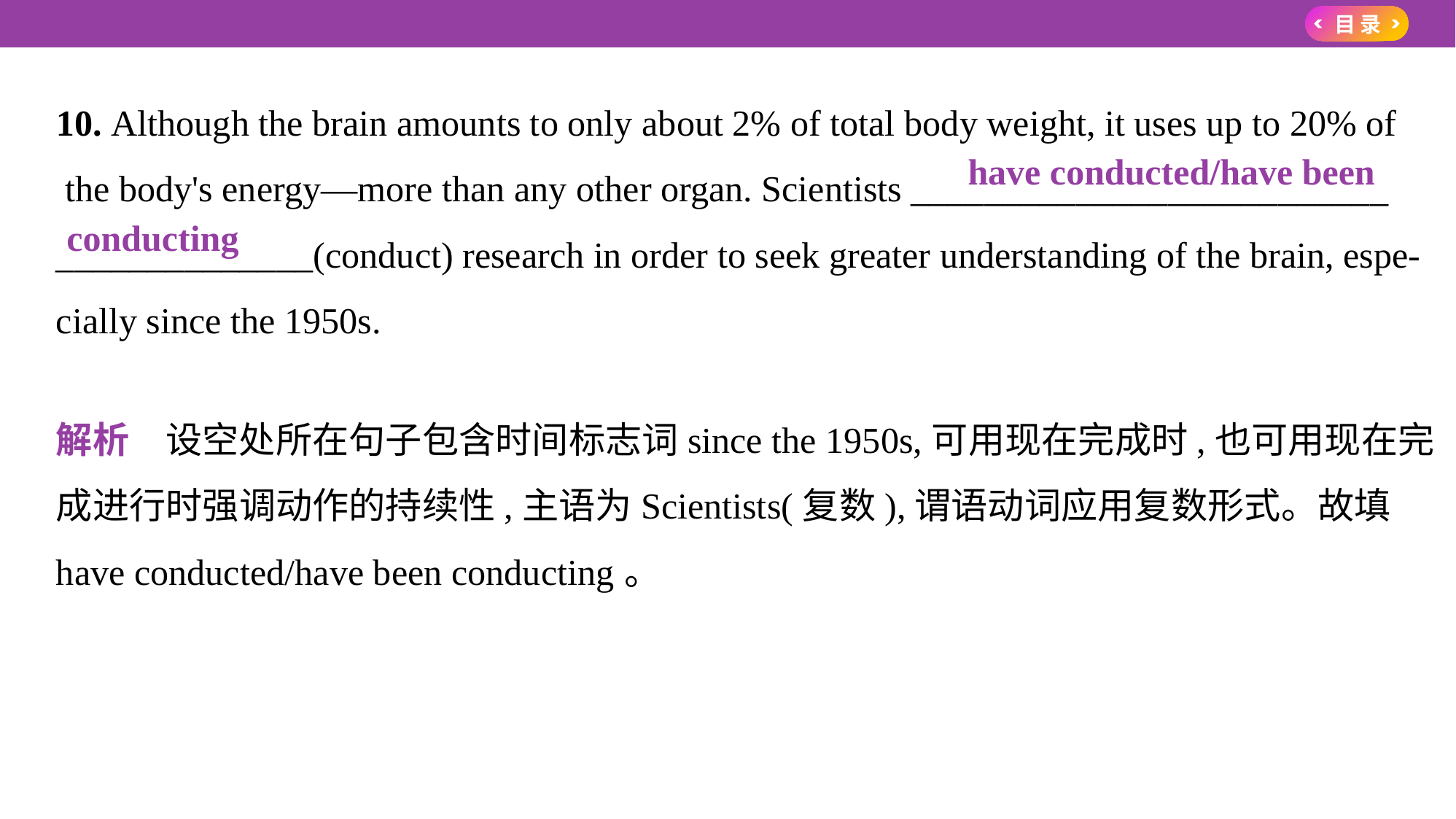

10. Although the brain amounts to only about 2% of total body weight, it uses up to 20% of
 the body's energy—more than any other organ. Scientists __________________________
______________(conduct) research in order to seek greater understanding of the brain, espe-
cially since the 1950s.

解析　设空处所在句子包含时间标志词since the 1950s,可用现在完成时,也可用现在完
成进行时强调动作的持续性,主语为Scientists(复数),谓语动词应用复数形式。故填
have conducted/have been conducting。
　have conducted/have been
conducting